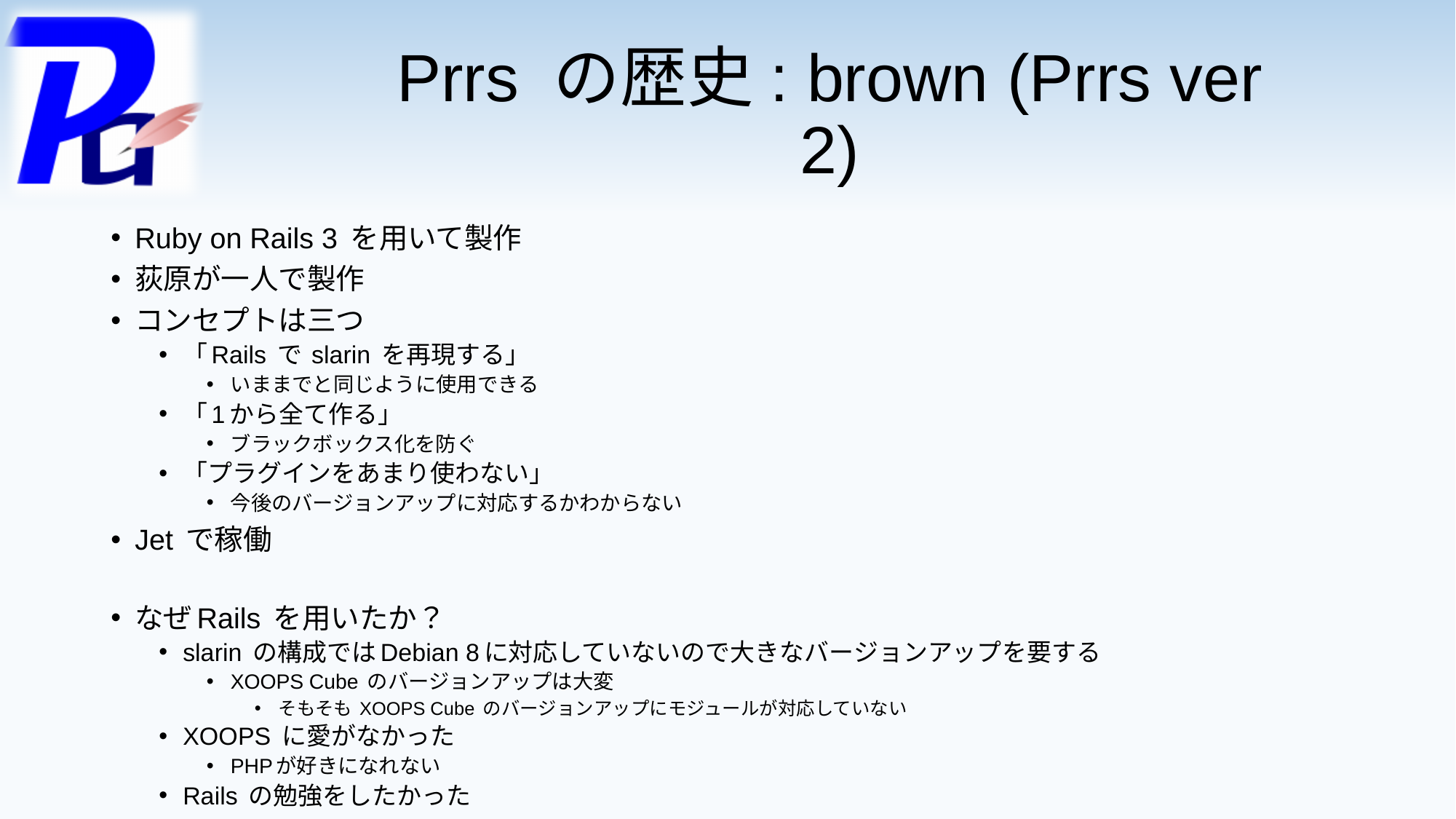

# Prrs の歴史: brown (Prrs ver 2)
Ruby on Rails 3 を用いて製作
荻原が一人で製作
コンセプトは三つ
「Rails で slarin を再現する」
いままでと同じように使用できる
「1から全て作る」
ブラックボックス化を防ぐ
「プラグインをあまり使わない」
今後のバージョンアップに対応するかわからない
Jet で稼働

なぜRails を用いたか？
slarin の構成ではDebian 8に対応していないので大きなバージョンアップを要する
XOOPS Cube のバージョンアップは大変
そもそも XOOPS Cube のバージョンアップにモジュールが対応していない
XOOPS に愛がなかった
PHPが好きになれない
Rails の勉強をしたかった